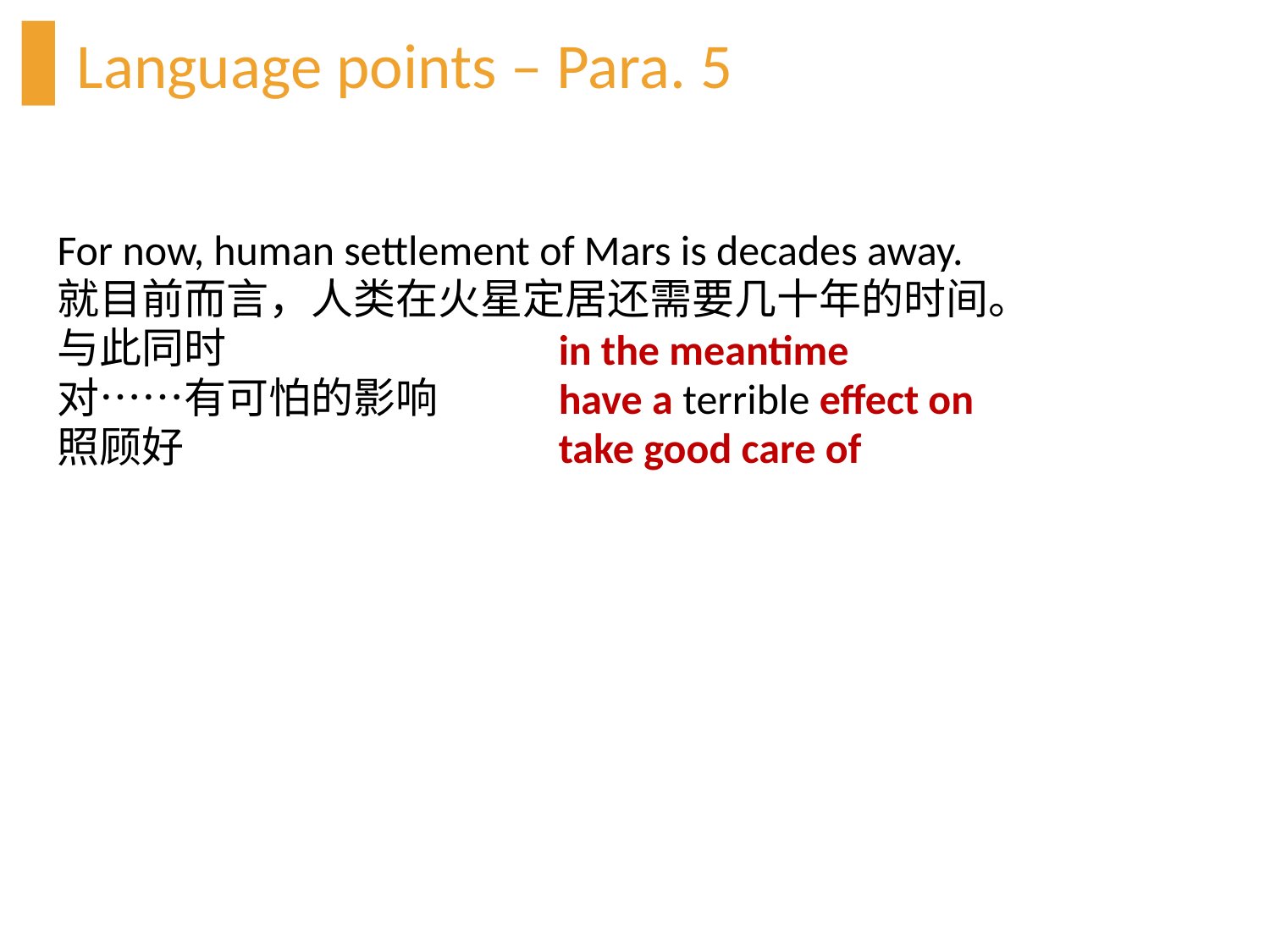

# Language points – Para. 5
For now, human settlement of Mars is decades away.
就目前而言，人类在火星定居还需要几十年的时间。
与此同时
对……有可怕的影响
照顾好

in the meantime
have a terrible effect on
take good care of